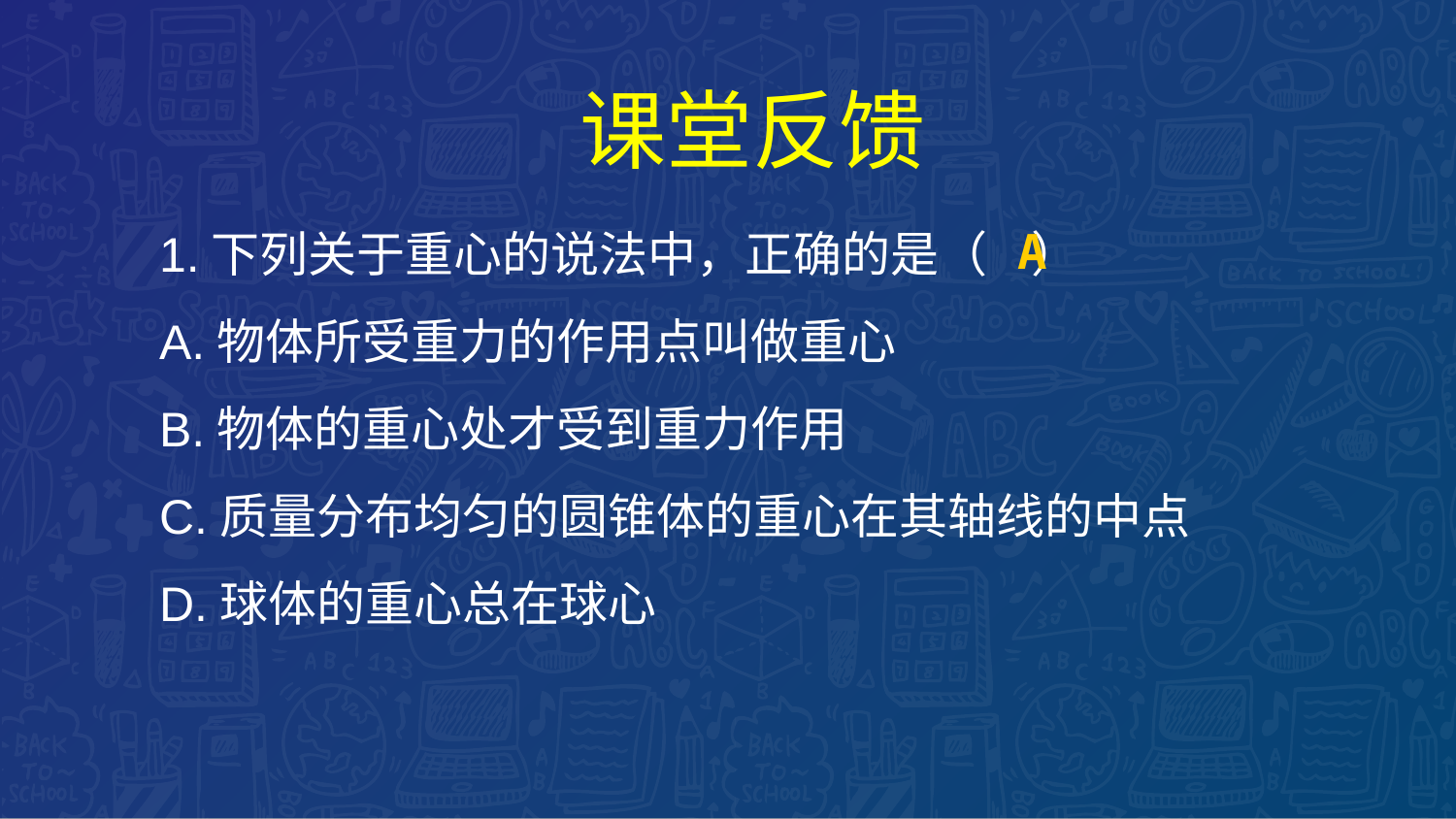

课堂反馈
1.下列关于重心的说法中，正确的是（    ）
A.物体所受重力的作用点叫做重心
B.物体的重心处才受到重力作用
C.质量分布均匀的圆锥体的重心在其轴线的中点
D.球体的重心总在球心
A